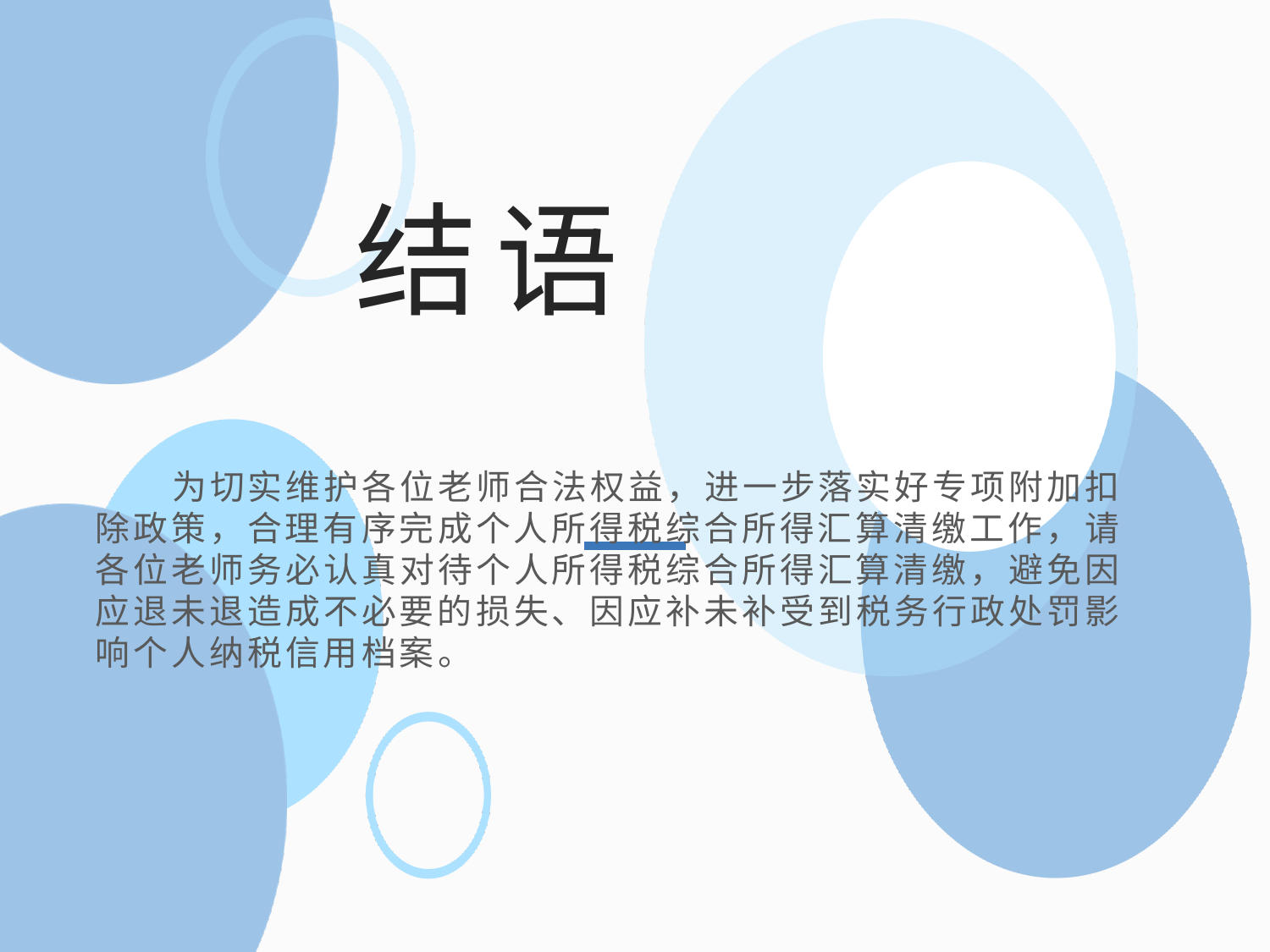

结语

      为切实维护各位老师合法权益，进一步落实好专项附加扣除政策，合理有序完成个人所得税综合所得汇算清缴工作，请各位老师务必认真对待个人所得税综合所得汇算清缴，避免因应退未退造成不必要的损失、因应补未补受到税务行政处罚影响个人纳税信用档案。